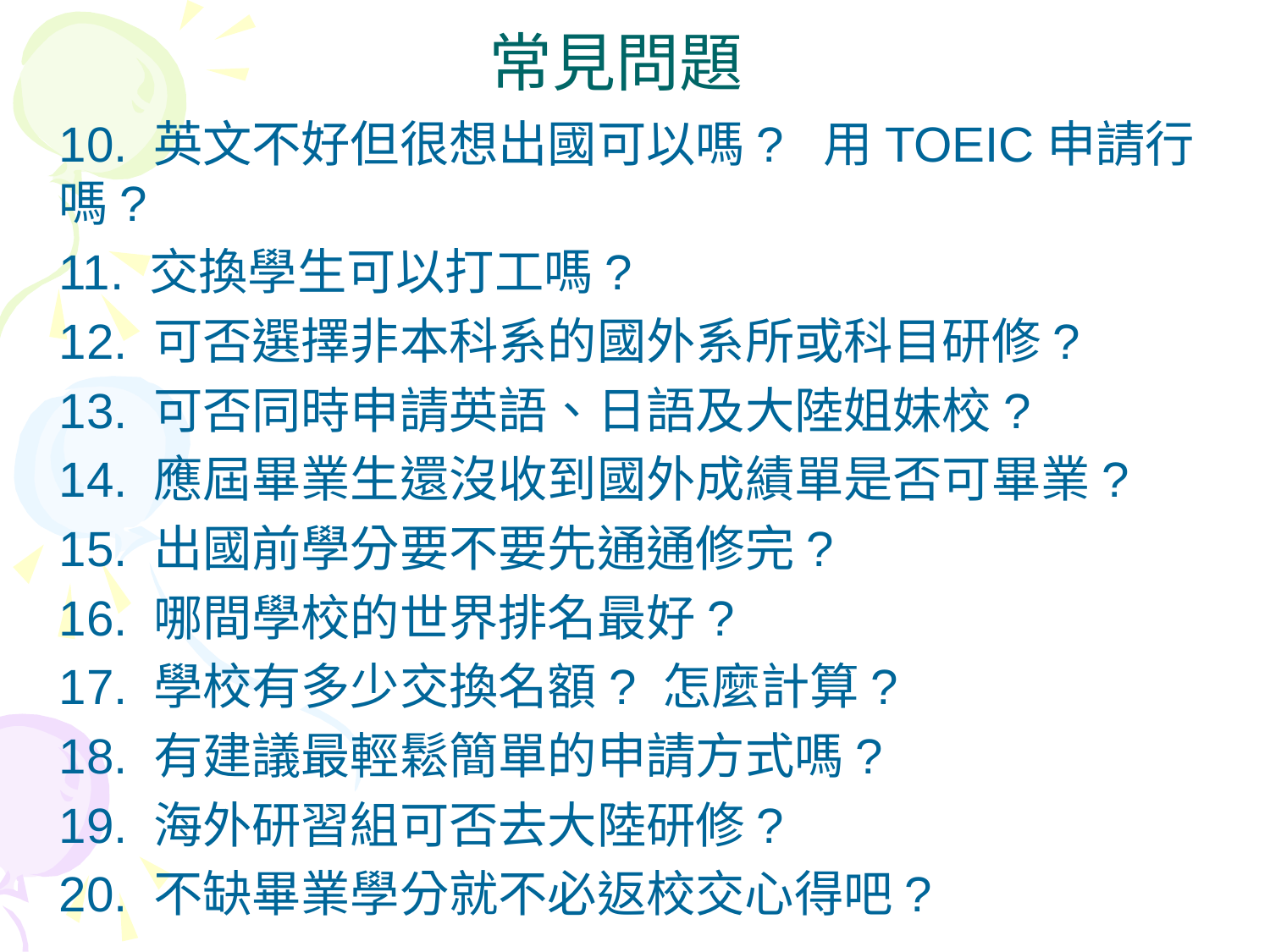

# 常見問題
10. 英文不好但很想出國可以嗎?  用TOEIC申請行嗎?
11. 交換學生可以打工嗎?
12. 可否選擇非本科系的國外系所或科目研修?
13. 可否同時申請英語、日語及大陸姐妹校?
14. 應屆畢業生還沒收到國外成績單是否可畢業?
15. 出國前學分要不要先通通修完?
16. 哪間學校的世界排名最好?
17. 學校有多少交換名額? 怎麼計算?
18. 有建議最輕鬆簡單的申請方式嗎?
19. 海外研習組可否去大陸研修?
20. 不缺畢業學分就不必返校交心得吧?